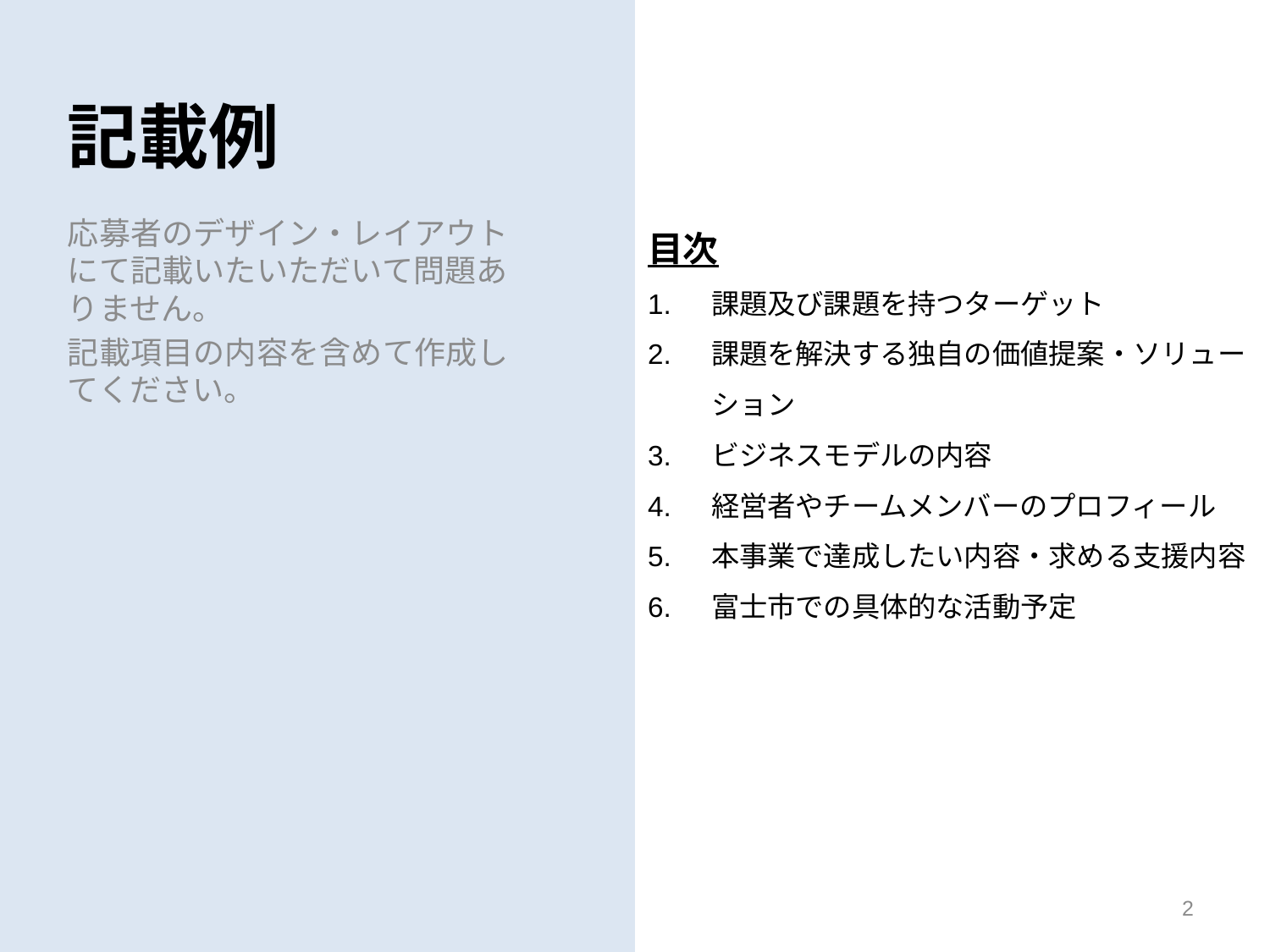

記載例
目次
課題及び課題を持つターゲット
課題を解決する独自の価値提案・ソリューション
ビジネスモデルの内容
経営者やチームメンバーのプロフィール
本事業で達成したい内容・求める支援内容
富士市での具体的な活動予定

応募者のデザイン・レイアウトにて記載いたいただいて問題ありません。
記載項目の内容を含めて作成してください。
2